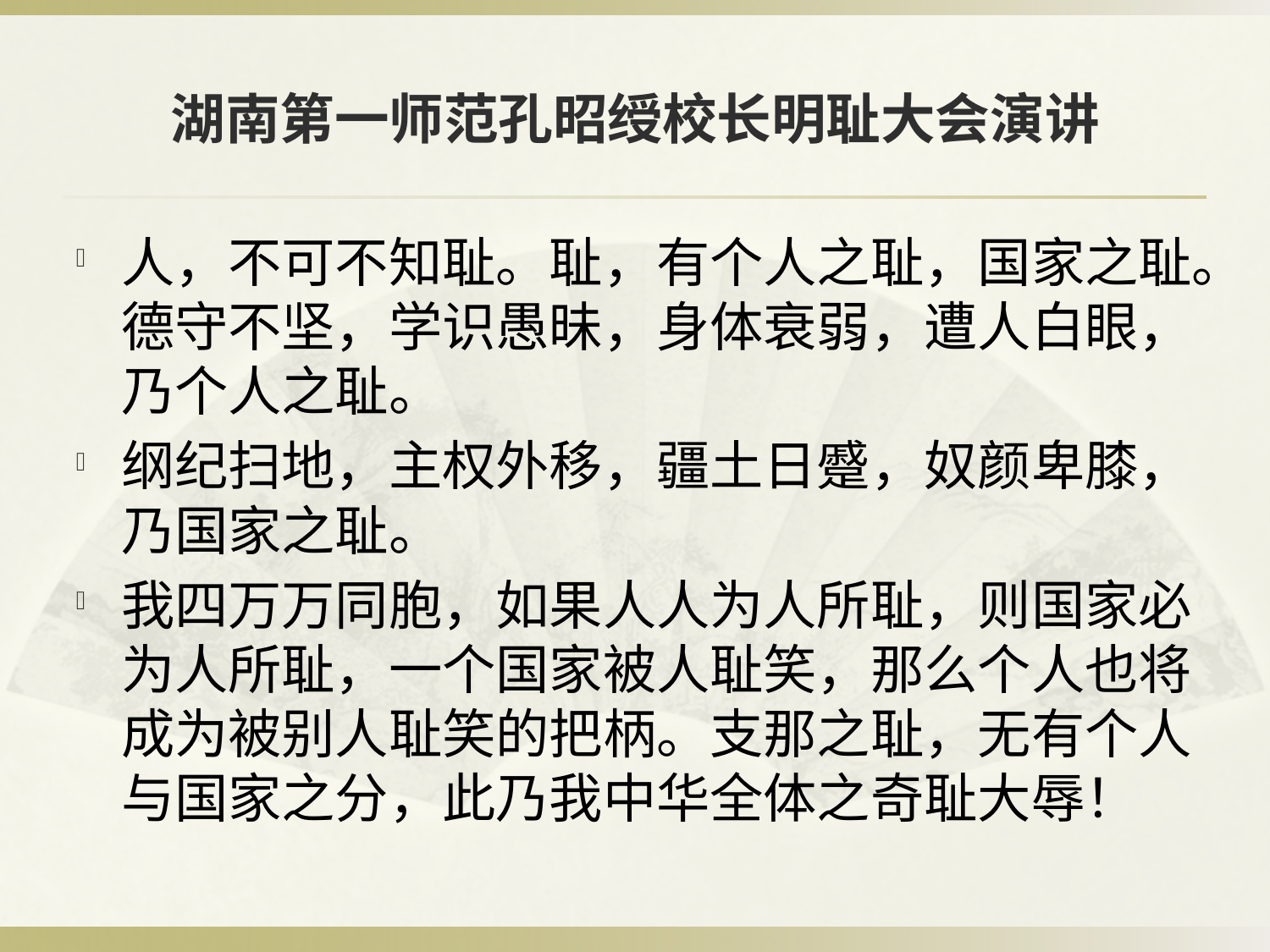

# 湖南第一师范孔昭绶校长明耻大会演讲
人，不可不知耻。耻，有个人之耻，国家之耻。德守不坚，学识愚昧，身体衰弱，遭人白眼，乃个人之耻。
纲纪扫地，主权外移，疆土日蹙，奴颜卑膝，乃国家之耻。
我四万万同胞，如果人人为人所耻，则国家必为人所耻，一个国家被人耻笑，那么个人也将成为被别人耻笑的把柄。支那之耻，无有个人与国家之分，此乃我中华全体之奇耻大辱！